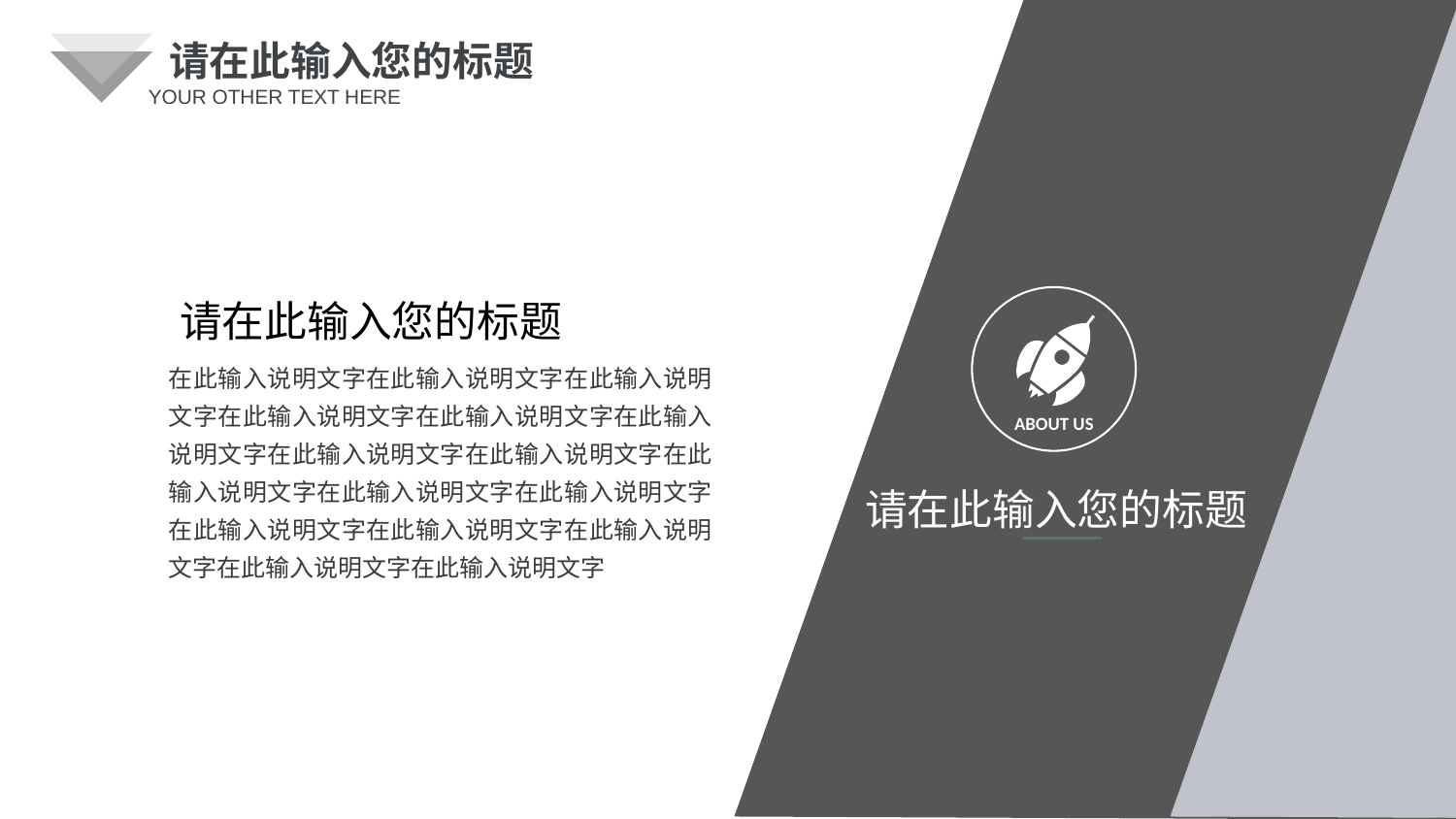

请在此输入您的标题
YOUR OTHER TEXT HERE
请在此输入您的标题

在此输入说明文字在此输入说明文字在此输入说明文字在此输入说明文字在此输入说明文字在此输入说明文字在此输入说明文字在此输入说明文字在此输入说明文字在此输入说明文字在此输入说明文字在此输入说明文字在此输入说明文字在此输入说明文字在此输入说明文字在此输入说明文字
ABOUT US
请在此输入您的标题